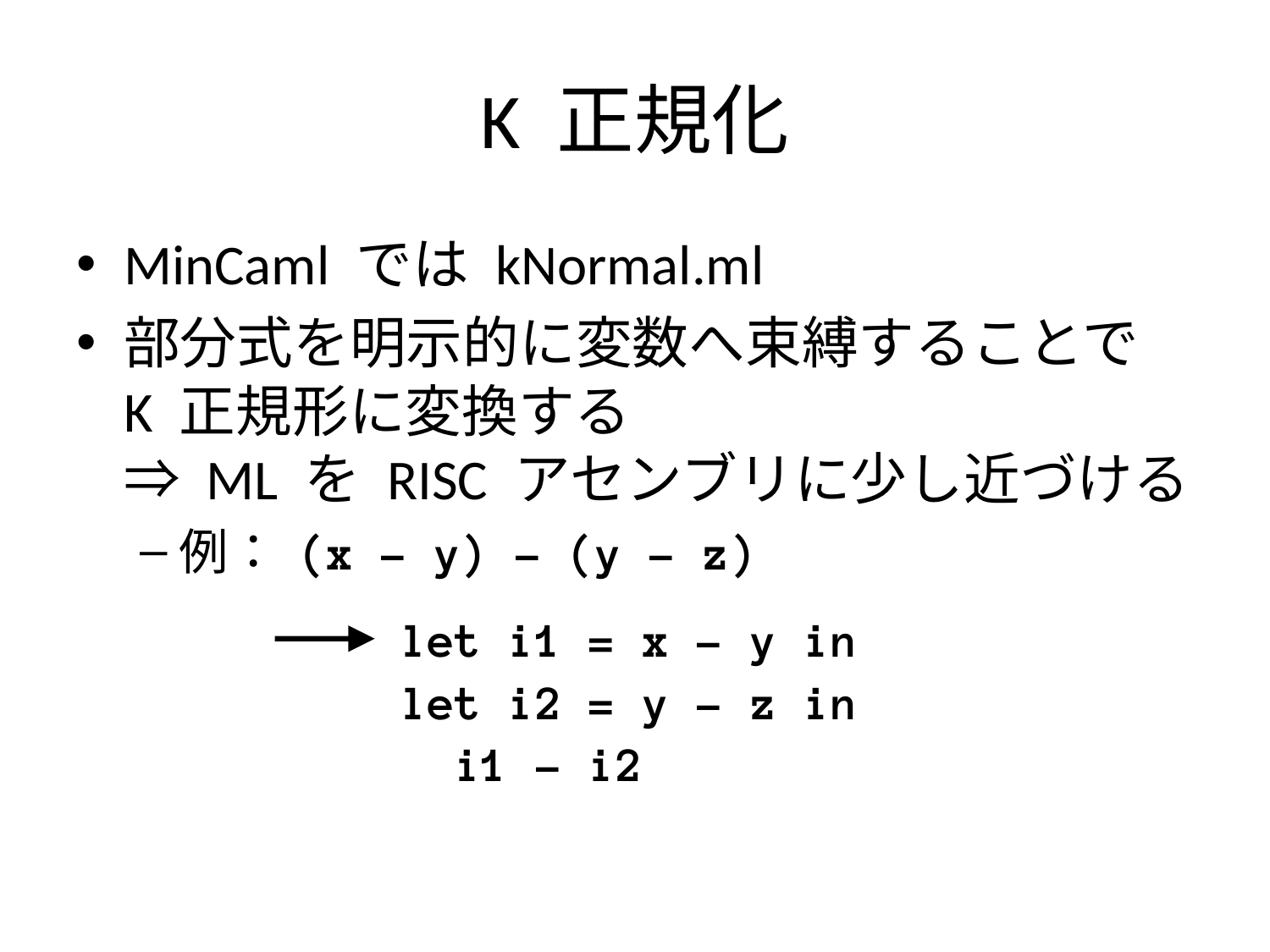

# K 正規化
MinCaml では kNormal.ml
部分式を明示的に変数へ束縛することで
K 正規形に変換する
⇒ ML を RISC アセンブリに少し近づける
例： (x - y) - (y - z)
let i1 = x - y in
let i2 = y - z in
  i1 - i2